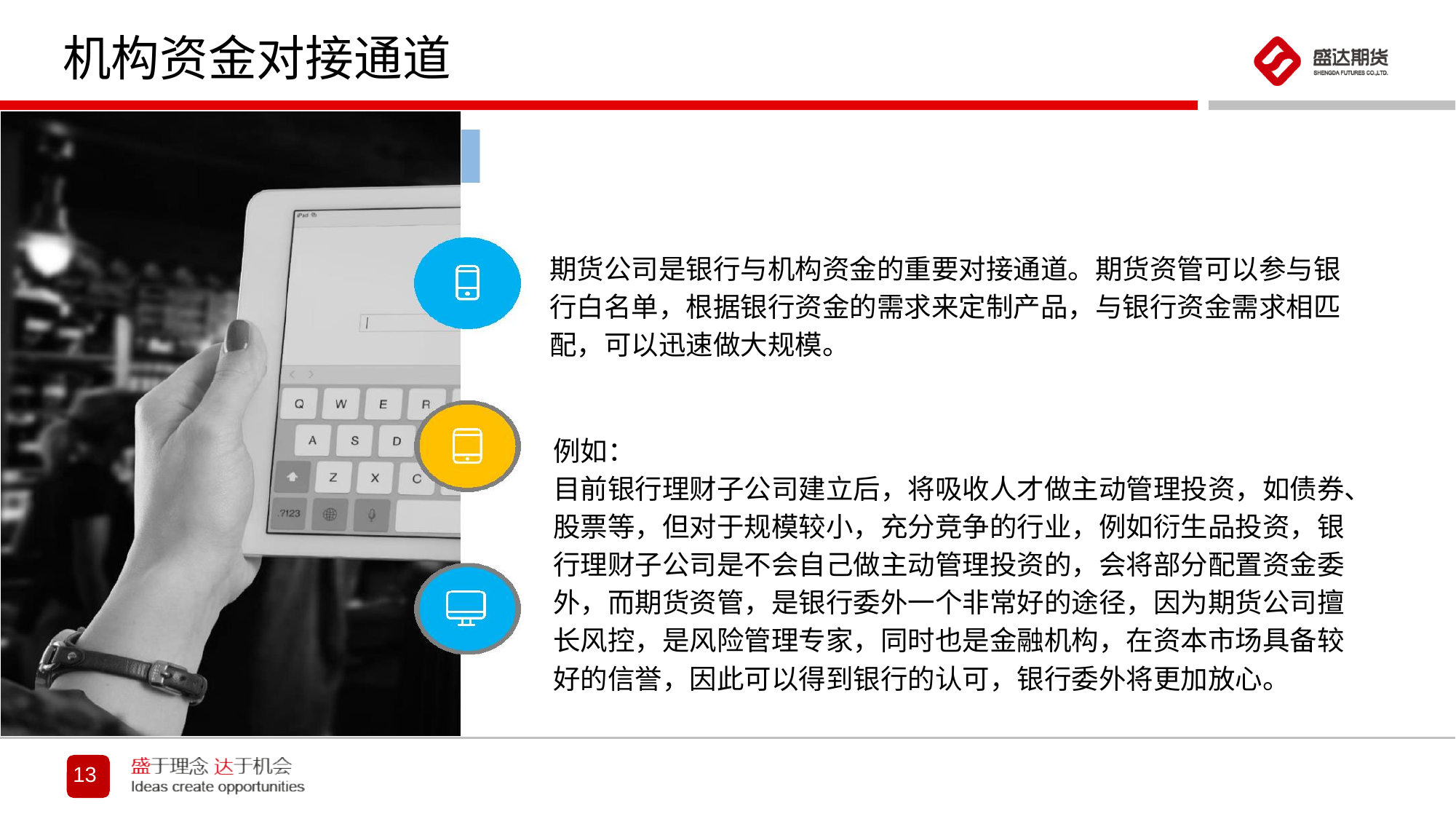

# 机构资金对接通道

期货公司是银行与机构资金的重要对接通道。期货资管可以参与银行白名单，根据银行资金的需求来定制产品，与银行资金需求相匹配，可以迅速做大规模。
例如：
目前银行理财子公司建立后，将吸收人才做主动管理投资，如债券、股票等，但对于规模较小，充分竞争的行业，例如衍生品投资，银行理财子公司是不会自己做主动管理投资的，会将部分配置资金委外，而期货资管，是银行委外一个非常好的途径，因为期货公司擅长风控，是风险管理专家，同时也是金融机构，在资本市场具备较好的信誉，因此可以得到银行的认可，银行委外将更加放心。